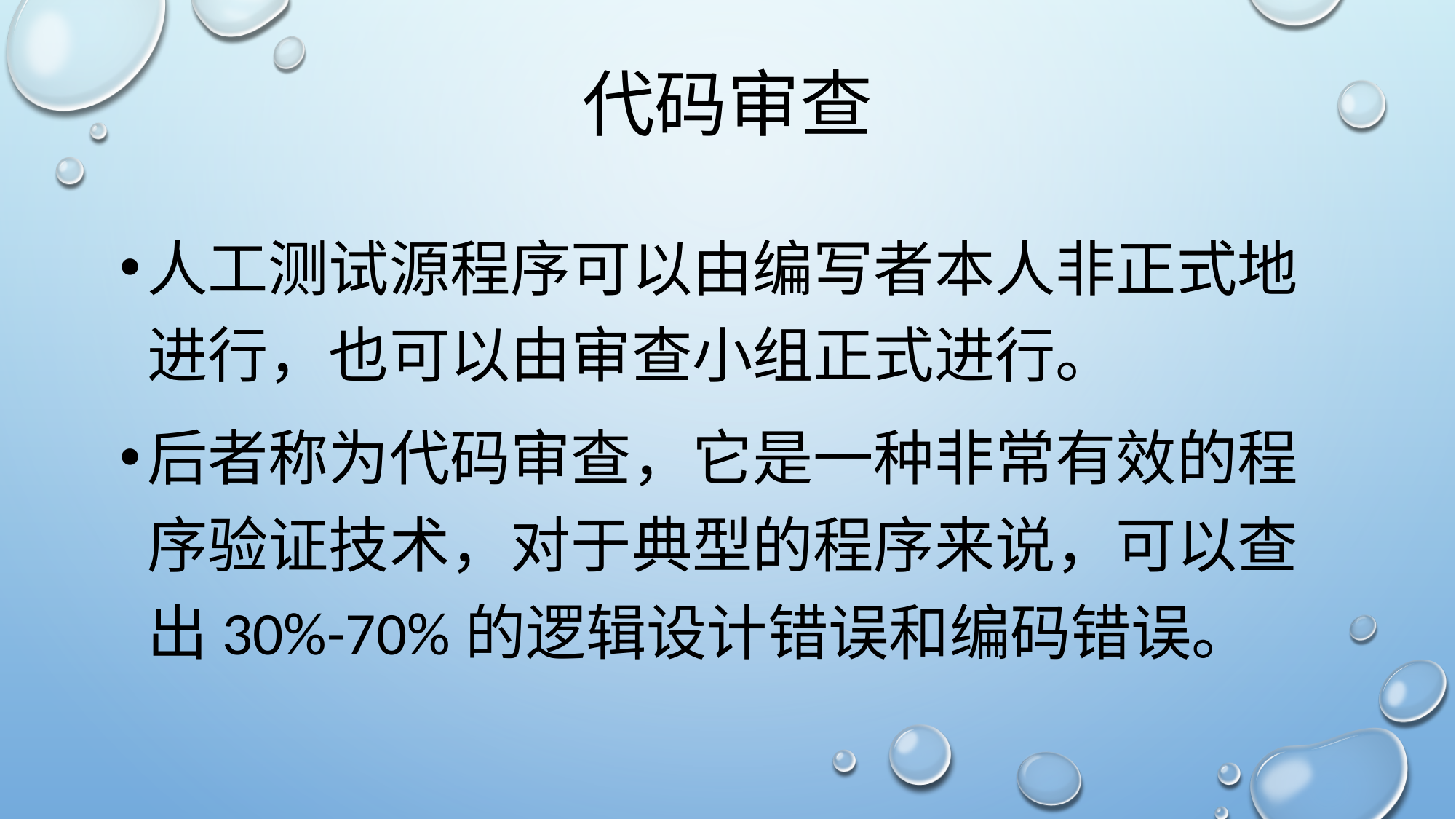

# 代码审查
人工测试源程序可以由编写者本人非正式地进行，也可以由审查小组正式进行。
后者称为代码审查，它是一种非常有效的程序验证技术，对于典型的程序来说，可以查出30%-70%的逻辑设计错误和编码错误。